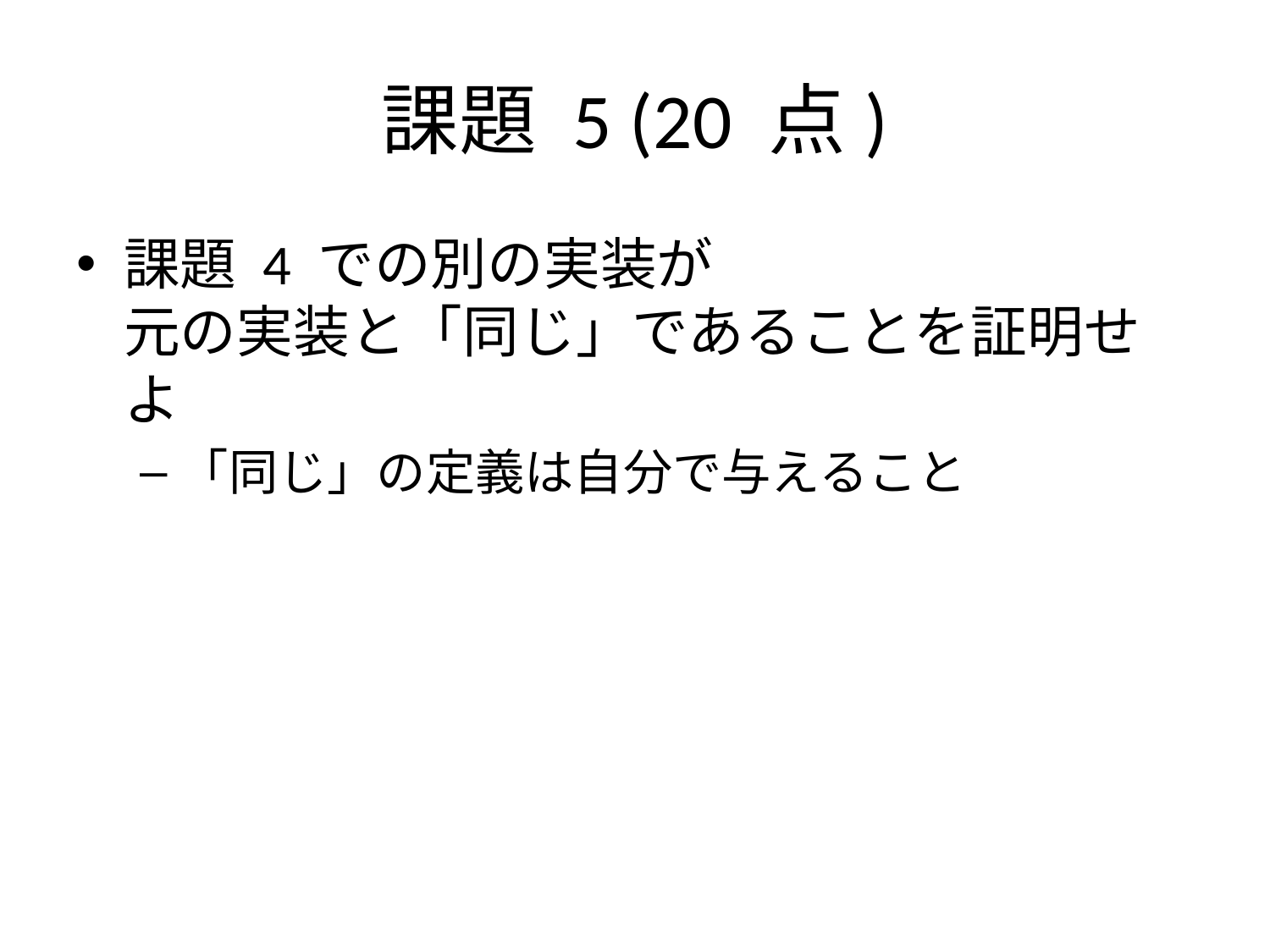

# 課題 5 (20 点)
課題 4 での別の実装が
元の実装と「同じ」であることを証明せよ
「同じ」の定義は自分で与えること